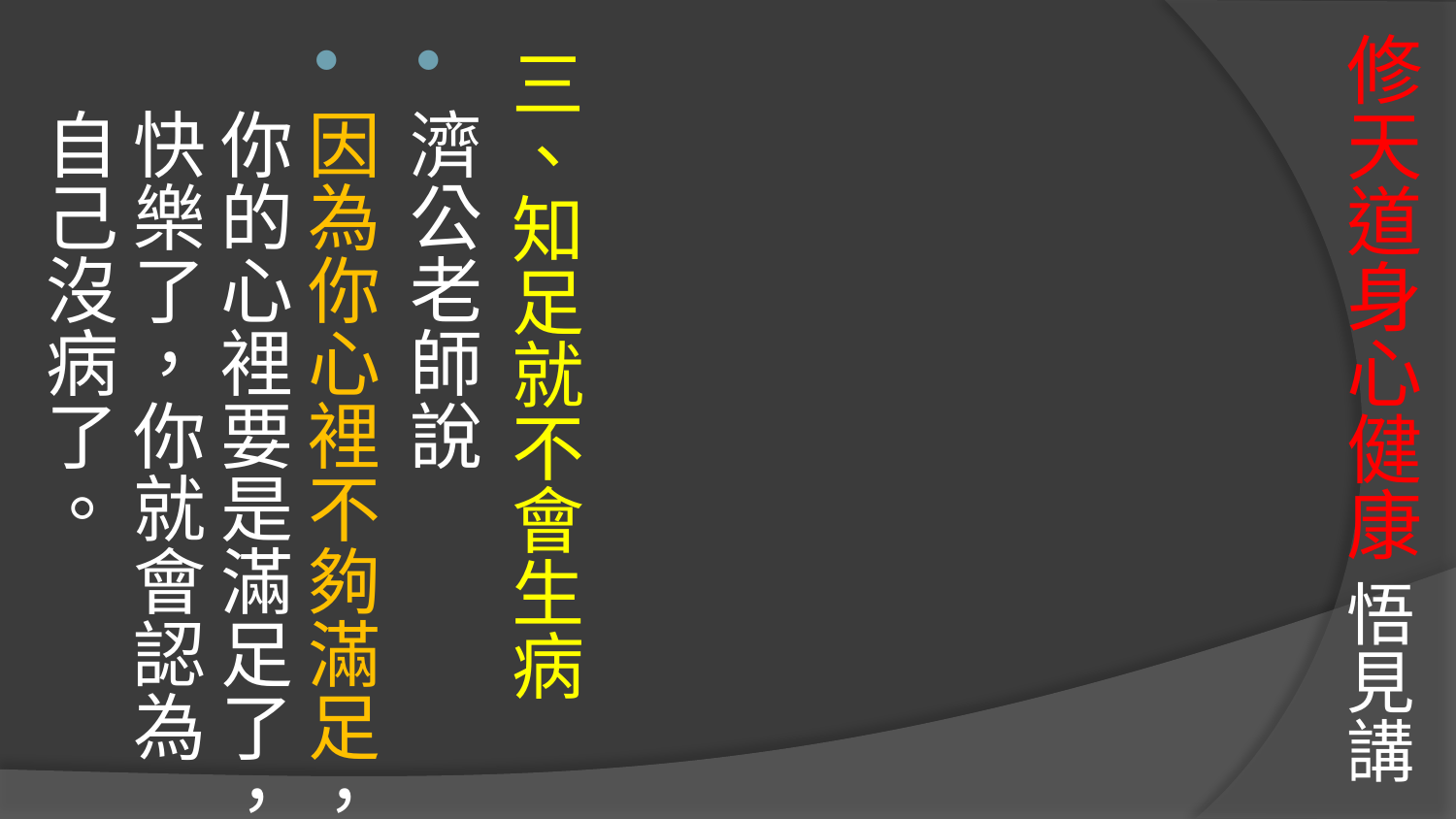

# 修天道身心健康 悟見講
三、知足就不會生病
濟公老師說
因為你心裡不夠滿足，你的心裡要是滿足了，快樂了，你就會認為自己沒病了。